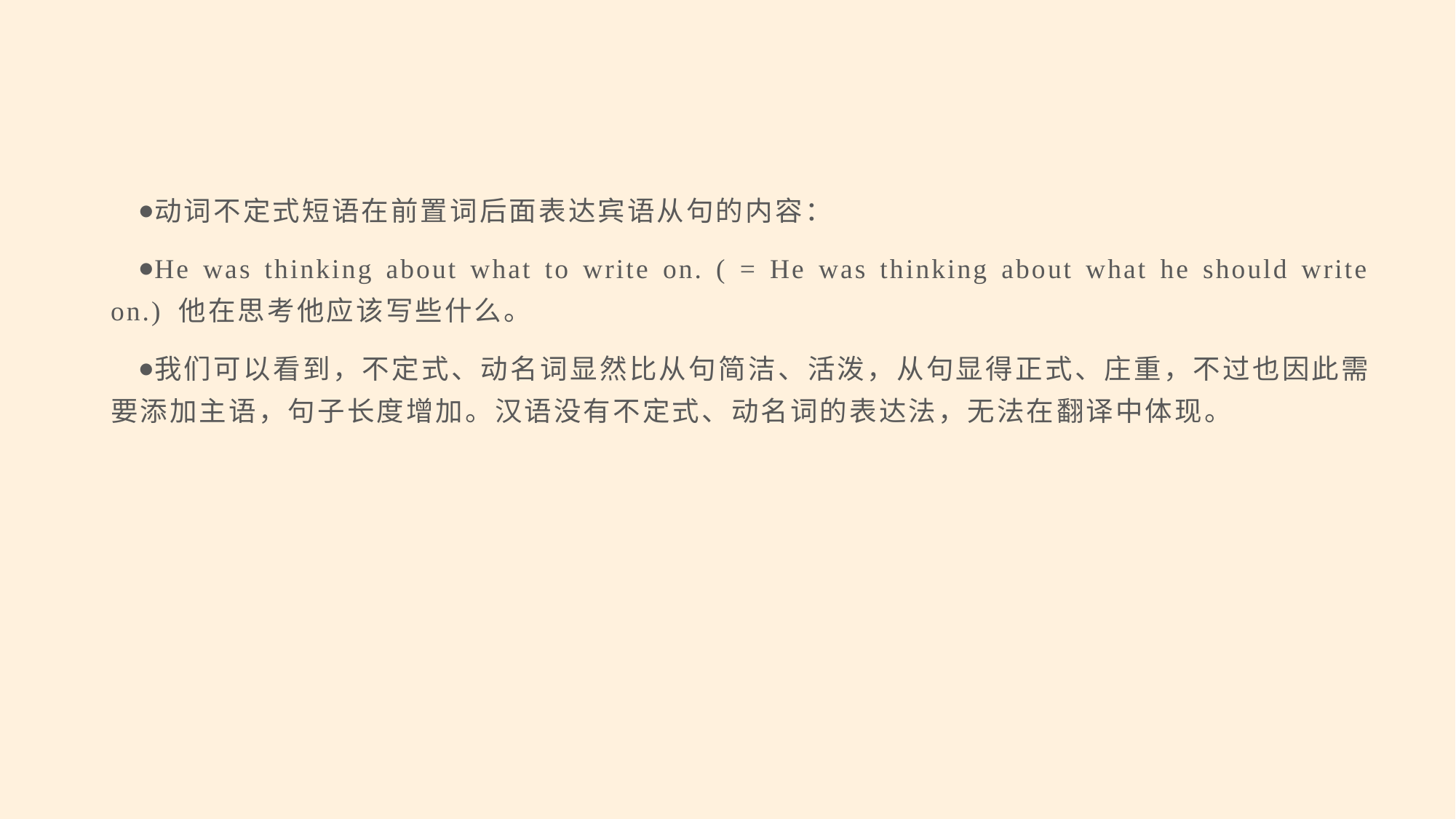

#
动词不定式短语在前置词后面表达宾语从句的内容：
He was thinking about what to write on. ( = He was thinking about what he should write on.) 他在思考他应该写些什么。
我们可以看到，不定式、动名词显然比从句简洁、活泼，从句显得正式、庄重，不过也因此需要添加主语，句子长度增加。汉语没有不定式、动名词的表达法，无法在翻译中体现。